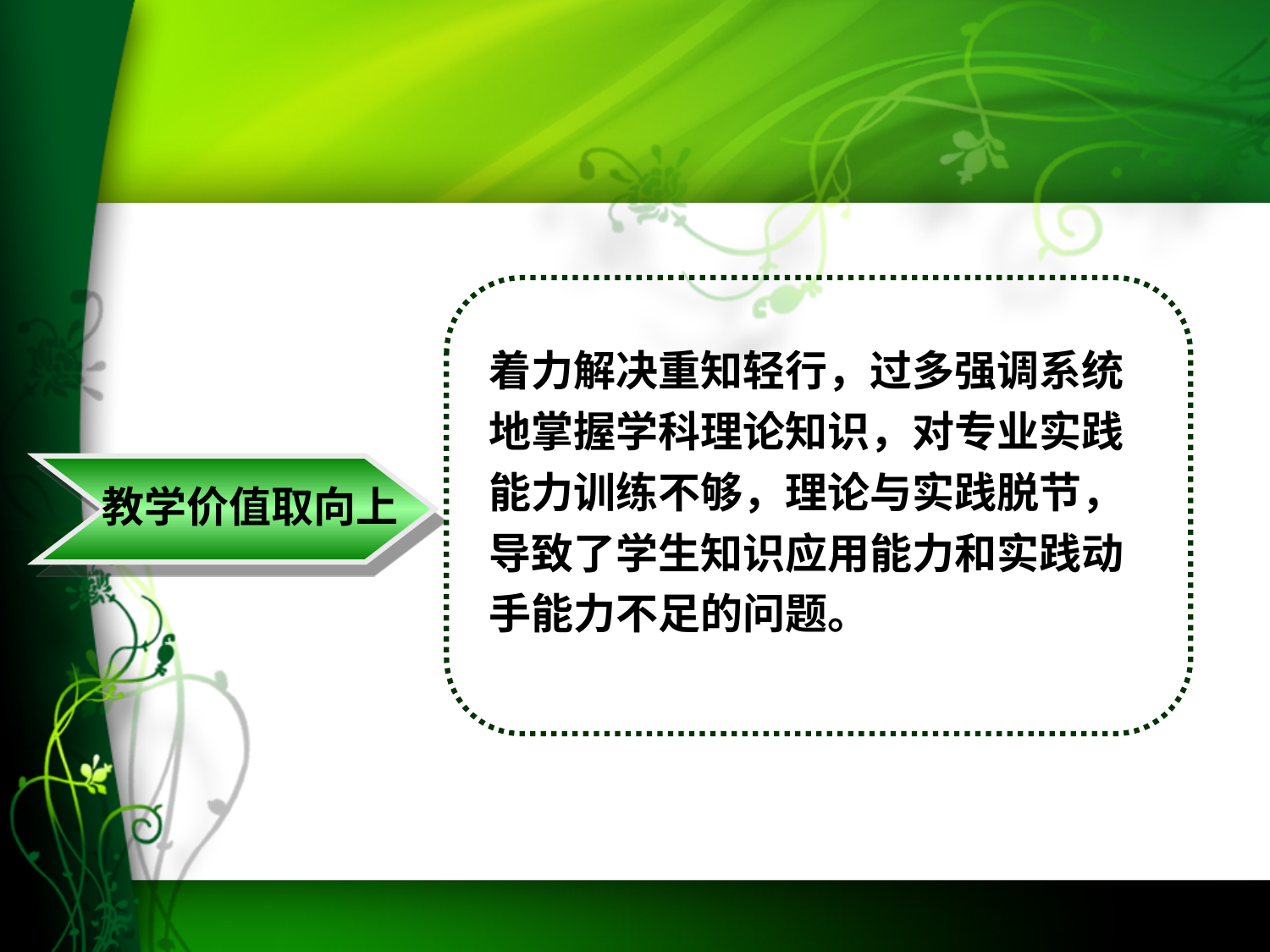

着力解决重知轻行，过多强调系统地掌握学科理论知识，对专业实践能力训练不够，理论与实践脱节，导致了学生知识应用能力和实践动手能力不足的问题。

教学价值取向上